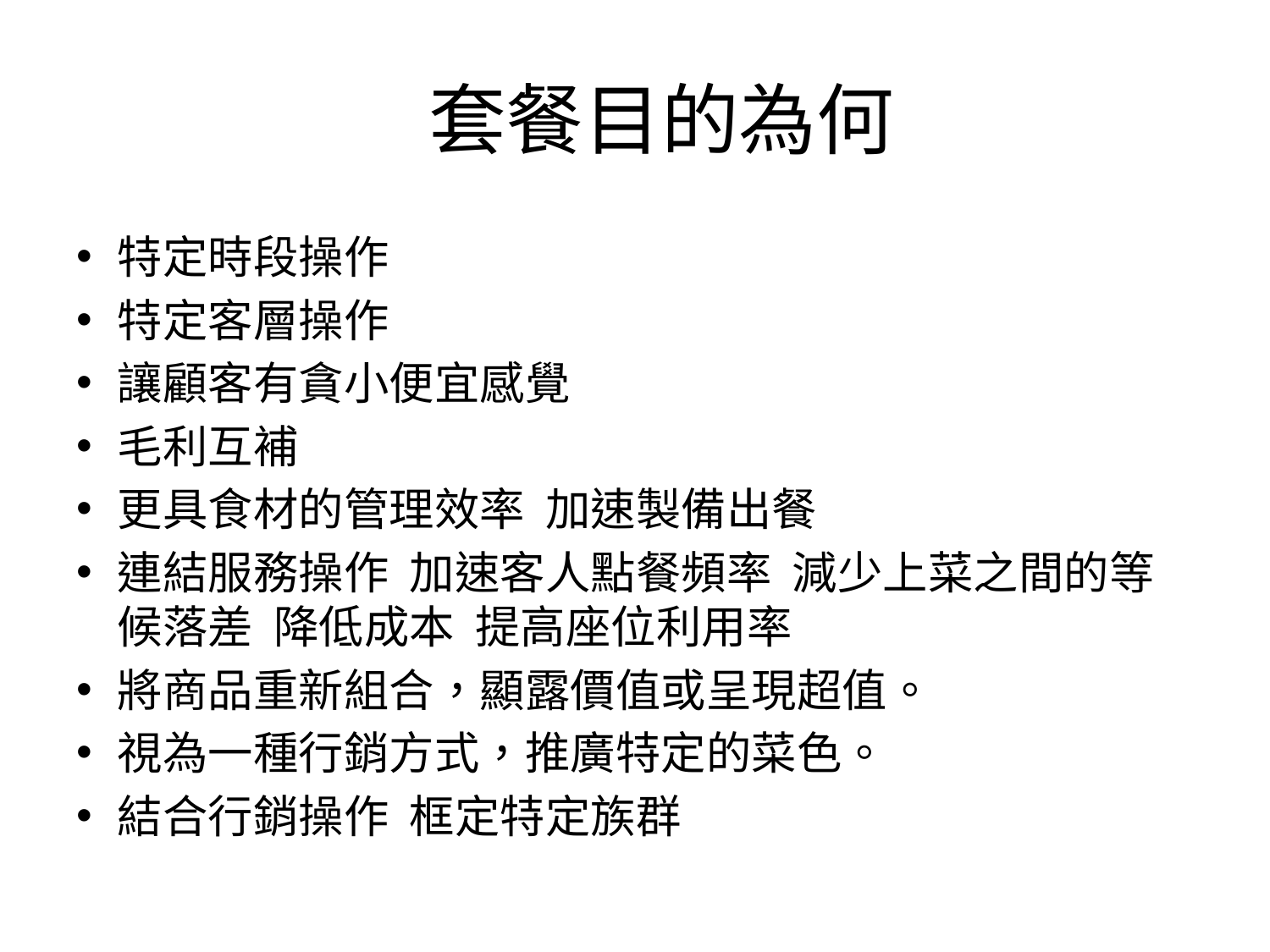

# 套餐目的為何
特定時段操作
特定客層操作
讓顧客有貪小便宜感覺
毛利互補
更具食材的管理效率  加速製備出餐
連結服務操作  加速客人點餐頻率  減少上菜之間的等候落差  降低成本  提高座位利用率
將商品重新組合，顯露價值或呈現超值。
視為一種行銷方式，推廣特定的菜色。
結合行銷操作  框定特定族群